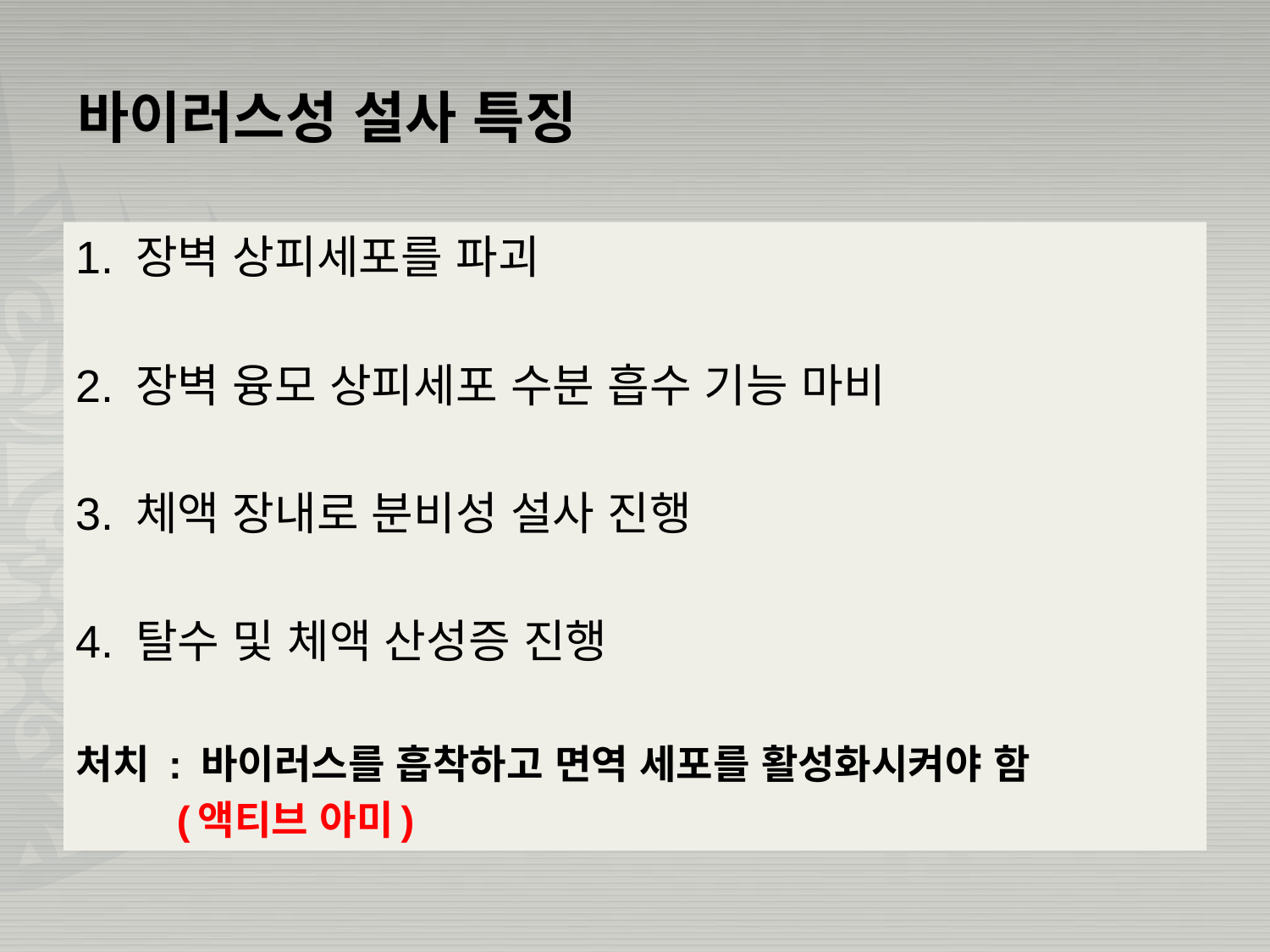

# 바이러스성 설사 특징
1. 장벽 상피세포를 파괴

2. 장벽 융모 상피세포 수분 흡수 기능 마비

3. 체액 장내로 분비성 설사 진행

4. 탈수 및 체액 산성증 진행

처치 : 바이러스를 흡착하고 면역 세포를 활성화시켜야 함
         (액티브 아미)